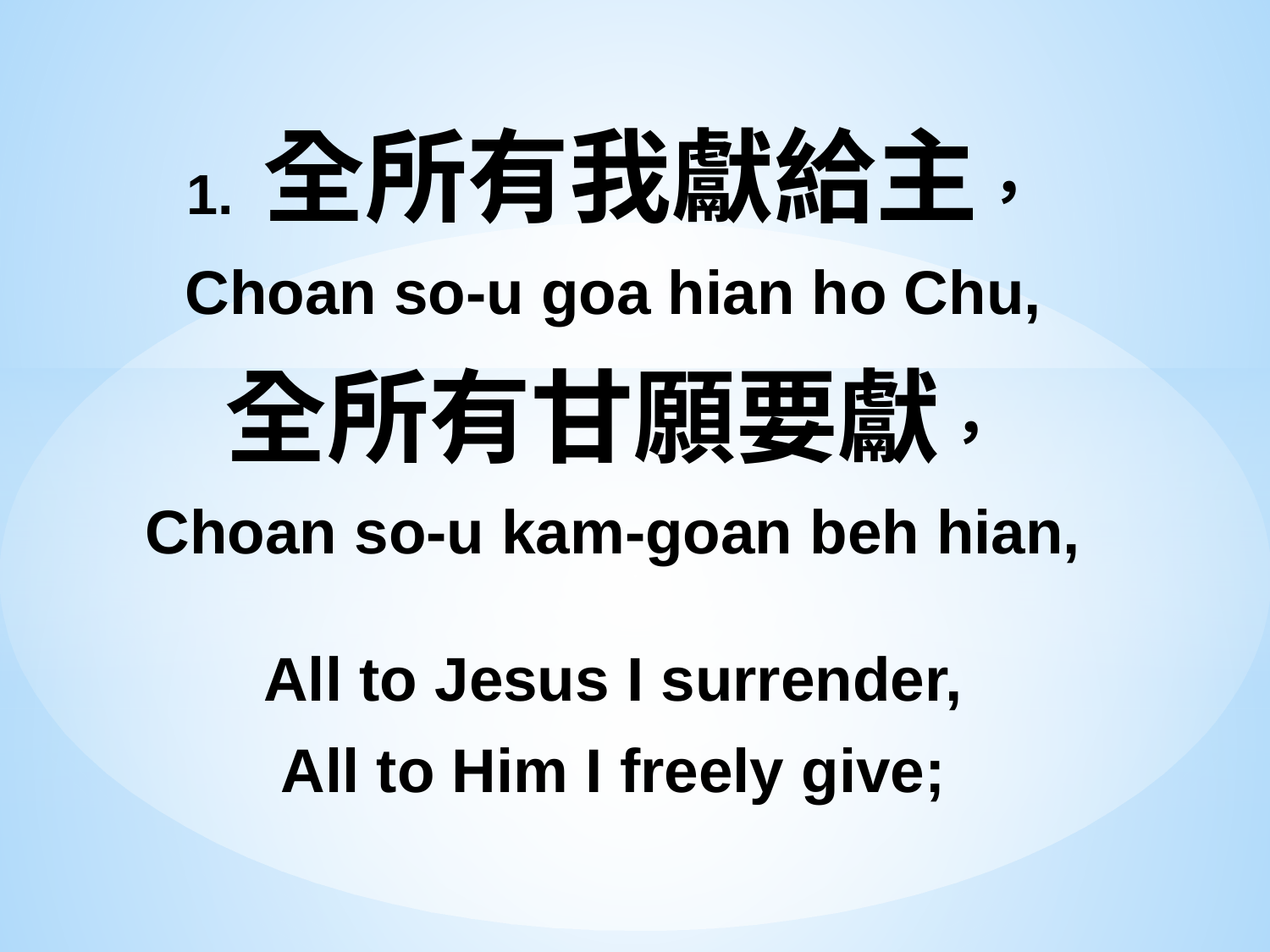

1. 全所有我獻給主，
Choan so-u goa hian ho Chu,
全所有甘願要獻，
Choan so-u kam-goan beh hian,

All to Jesus I surrender,
All to Him I freely give;